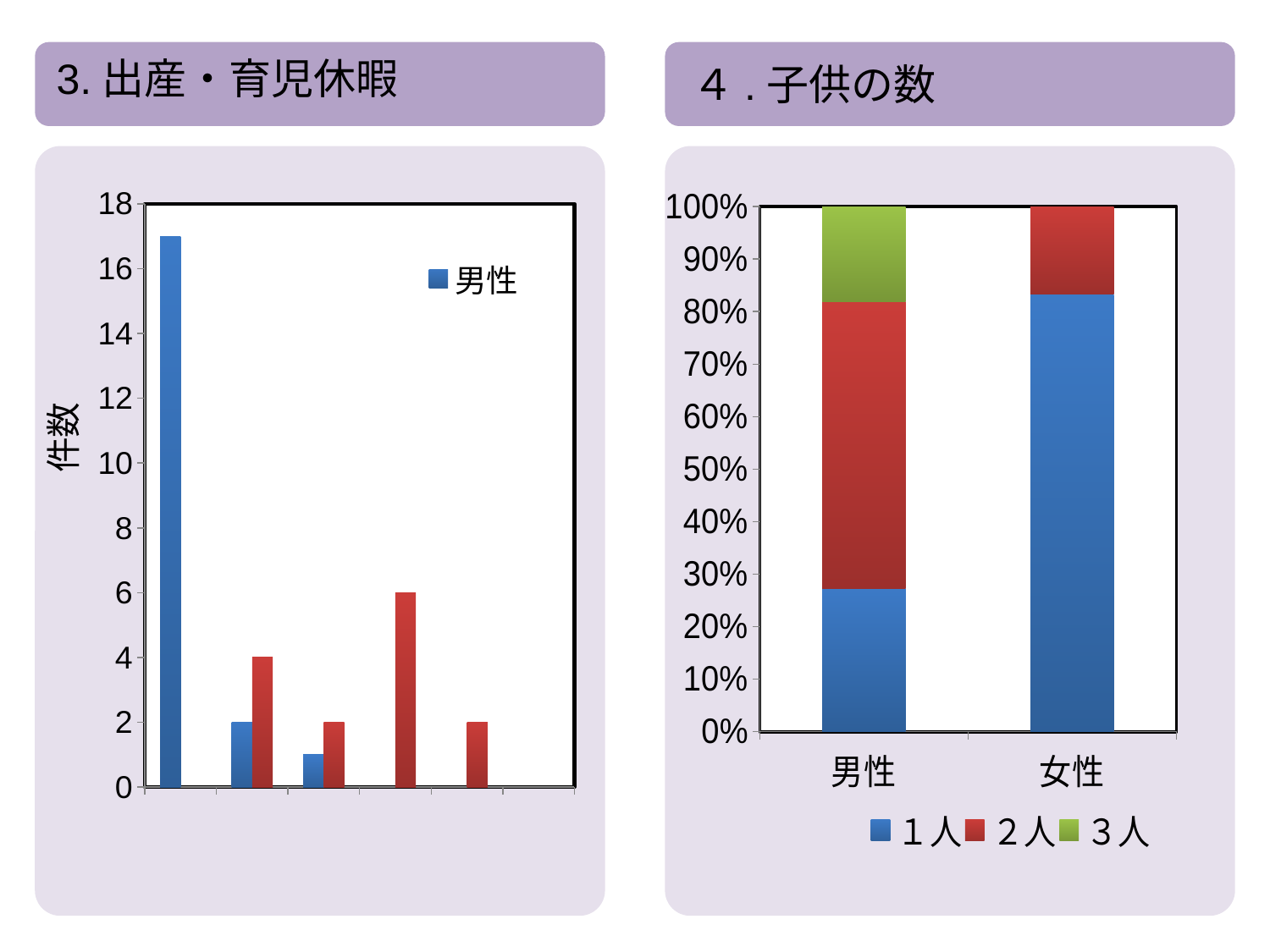

3.出産・育児休暇
４.子供の数

### Chart

| Category | １人 | ２人 | ３人 |
|---|---|---|---|
| 男性 | 6.0 | 12.0 | 4.0 |
| 女性 | 10.0 | 2.0 | 0.0 |

### Chart

| Category | 男性 | 女性 |
|---|---|---|
| していない | 17.0 | None |
| ３か月未満 | 2.0 | 4.0 |
| ３～６か月 | 1.0 | 2.0 |
| ６か月～１年 | None | 6.0 |
| １～２年 | None | 2.0 |
| ２年以上 | None | None |
件数